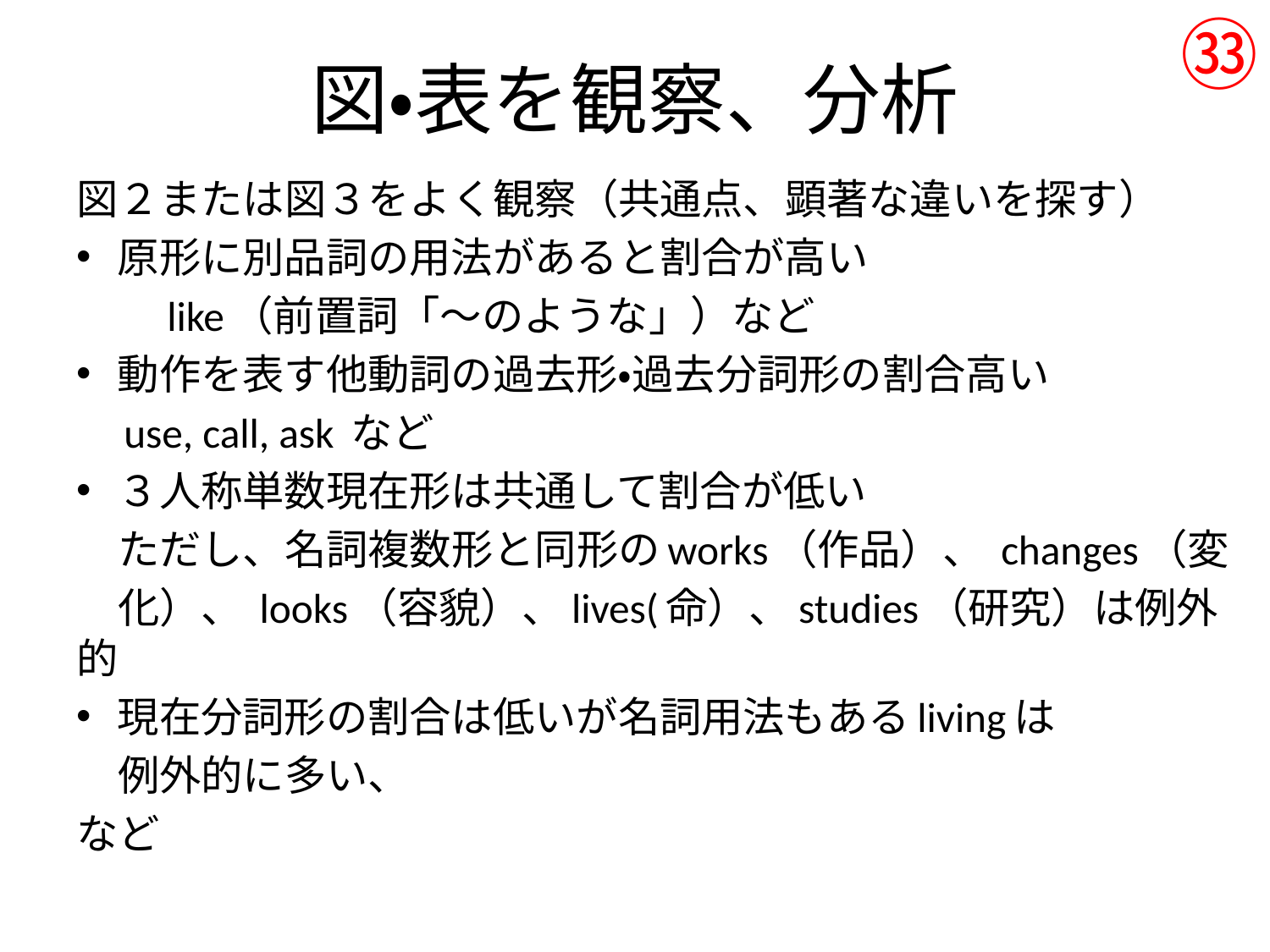

㉝
# 図・表を観察、分析
図２または図３をよく観察（共通点、顕著な違いを探す）
原形に別品詞の用法があると割合が高い
　　like（前置詞「～のような」）など
動作を表す他動詞の過去形・過去分詞形の割合高い
     use, call, ask など
３人称単数現在形は共通して割合が低い
　ただし、名詞複数形と同形のworks（作品）、 changes（変
　化）、 looks（容貌）、lives(命）、studies（研究）は例外的
現在分詞形の割合は低いが名詞用法もあるlivingは
　例外的に多い、
など